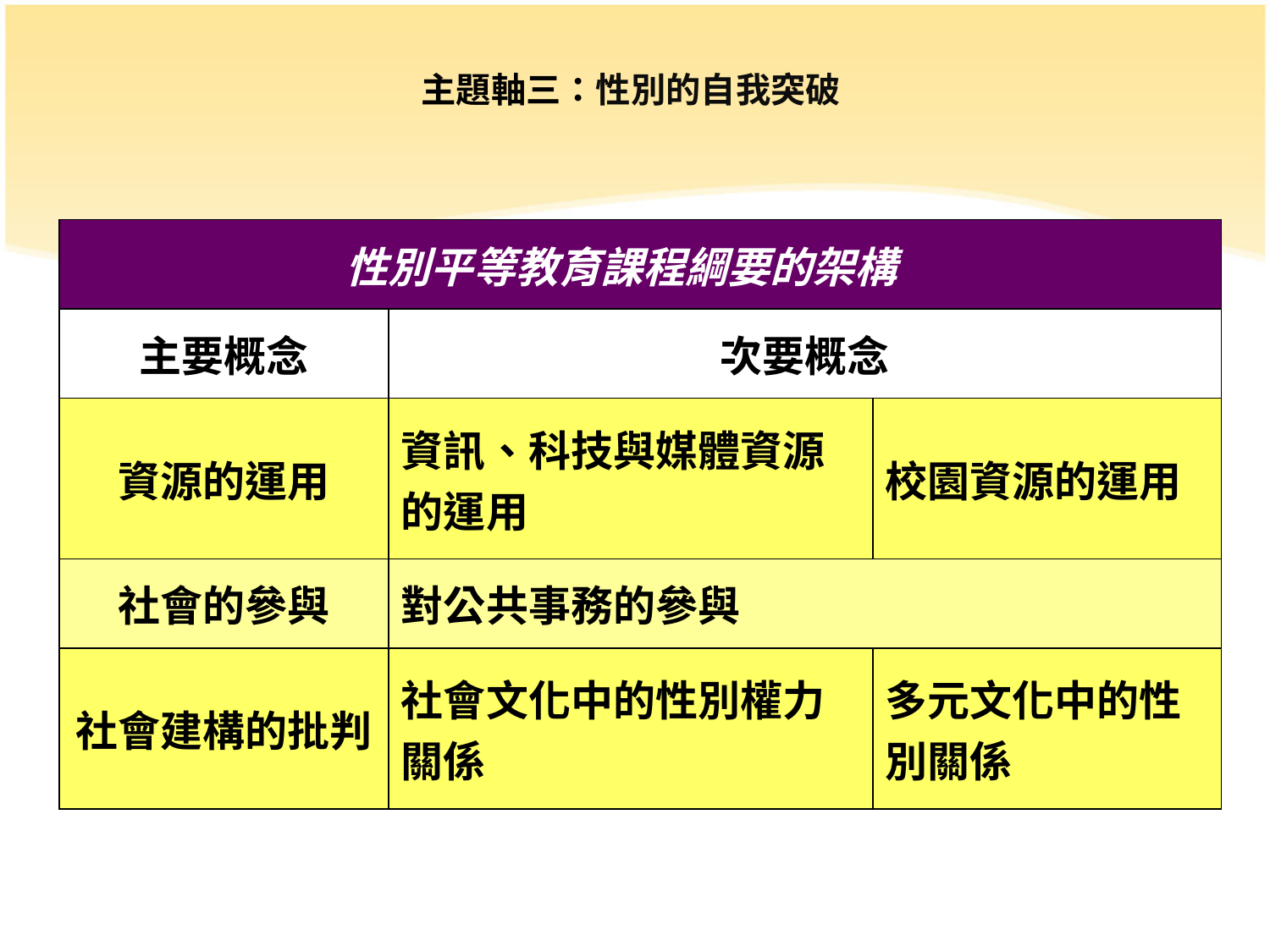

# 主題軸三：性別的自我突破
| 性別平等教育課程綱要的架構 |  |  |
| --- | --- | --- |
| 主要概念 | 次要概念 |  |
| 資源的運用 | 資訊、科技與媒體資源的運用 | 校園資源的運用 |
| 社會的參與 | 對公共事務的參與 |  |
| 社會建構的批判 | 社會文化中的性別權力關係 | 多元文化中的性別關係 |